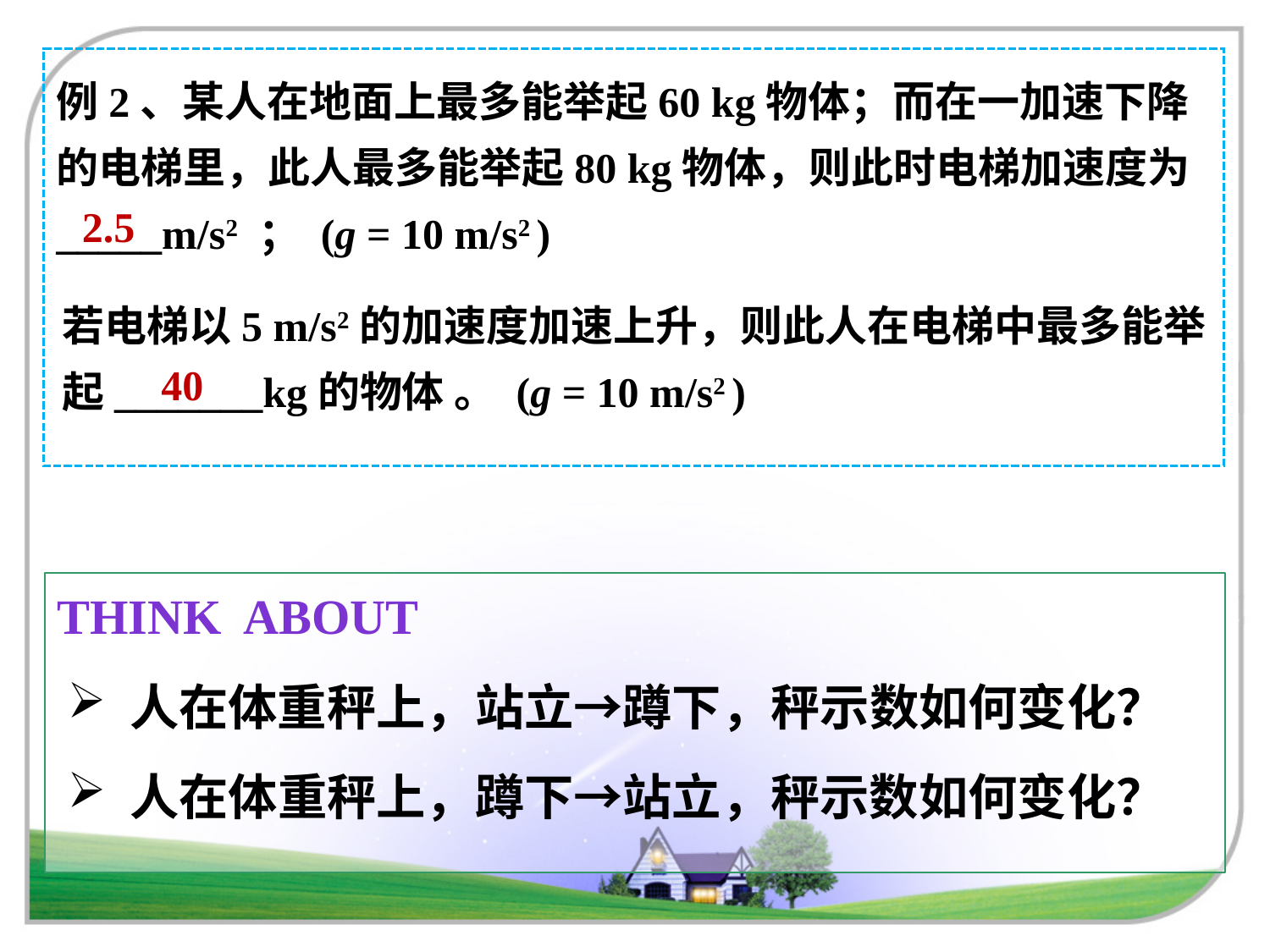

例2、某人在地面上最多能举起60 kg物体；而在一加速下降的电梯里，此人最多能举起80 kg物体，则此时电梯加速度为_____m/s2 ； (g = 10 m/s2 )

2.5
若电梯以5 m/s2的加速度加速上升，则此人在电梯中最多能举起_______kg的物体 。 (g = 10 m/s2 )
40

Think  about
 人在体重秤上，站立→蹲下，秤示数如何变化？
 人在体重秤上，蹲下→站立，秤示数如何变化？